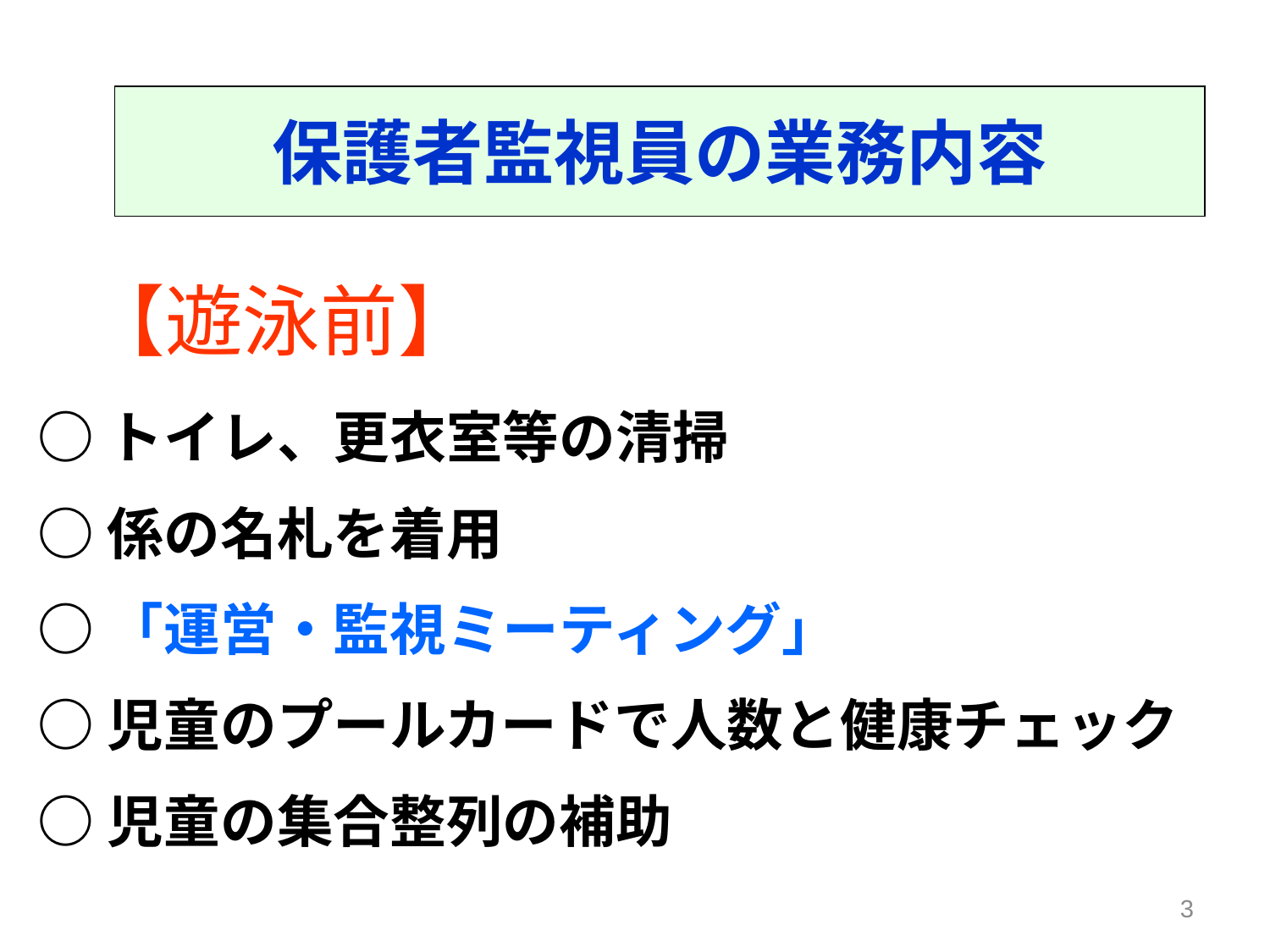

保護者監視員の業務内容
【遊泳前】
○トイレ、更衣室等の清掃
○係の名札を着用
○「運営・監視ミーティング」
○児童のプールカードで人数と健康チェック
○児童の集合整列の補助
3